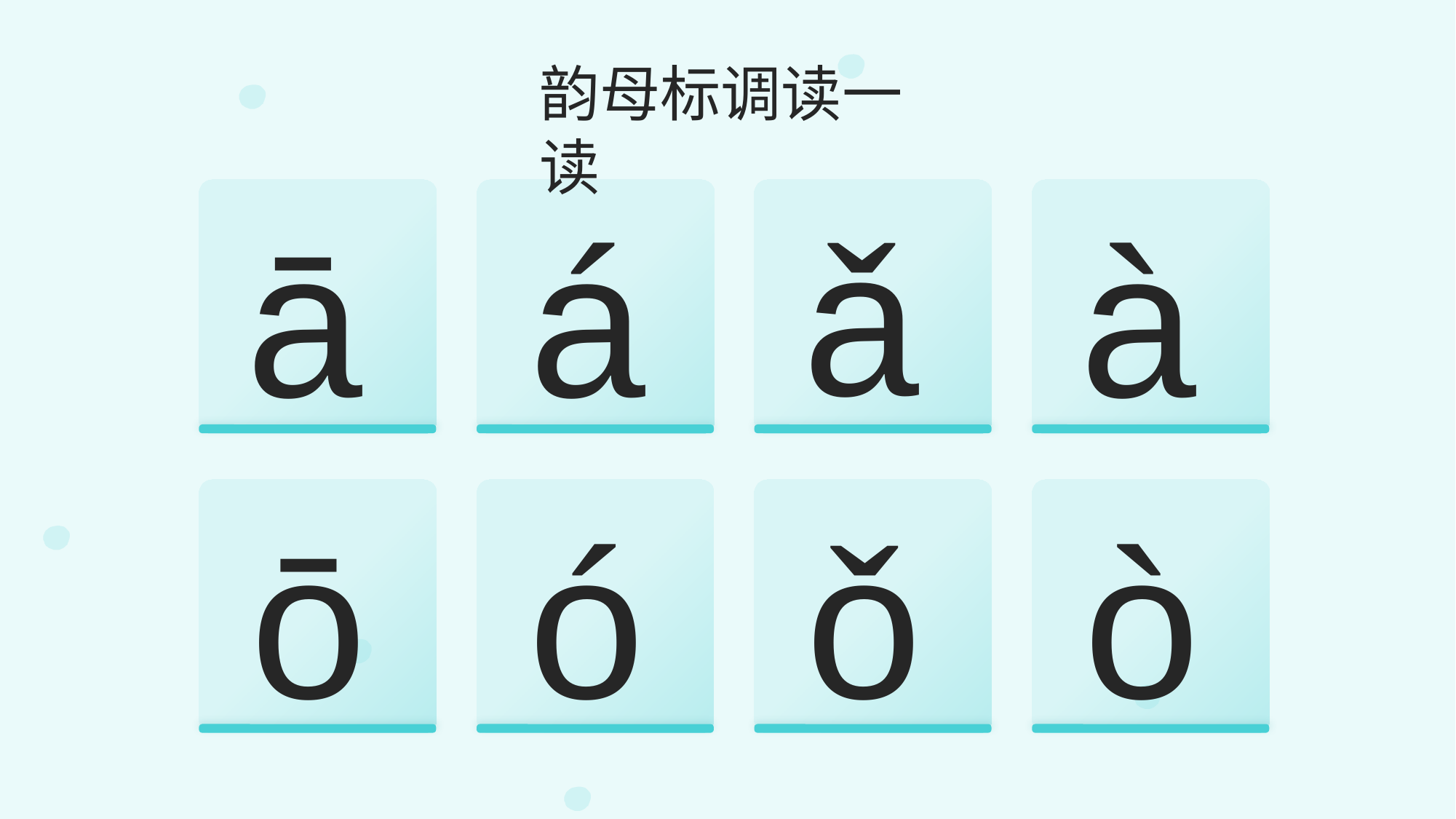

韵母标调读一读

ǎ
ā
á
à

ō
ó
ǒ
ò